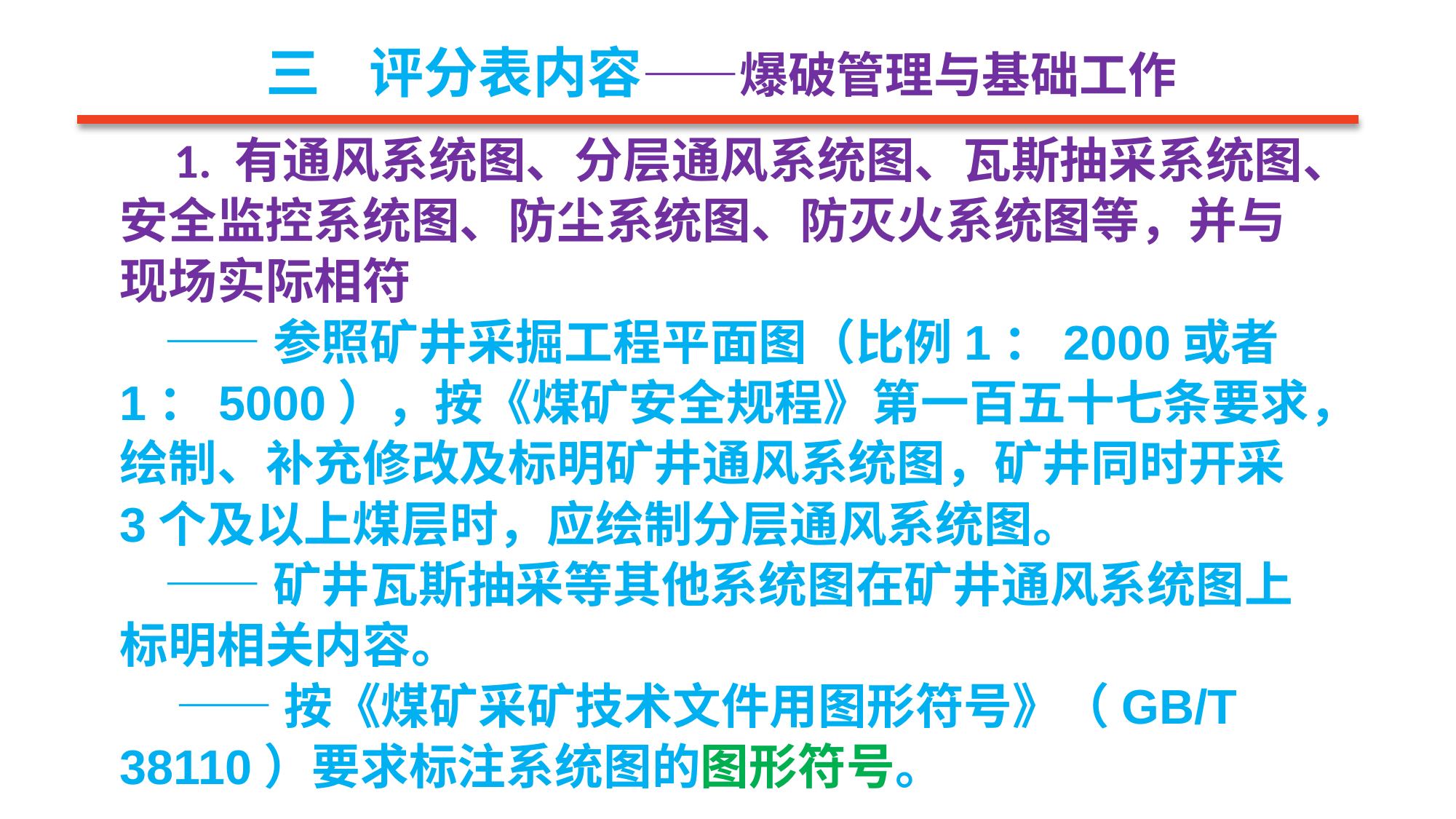

三    评分表内容——爆破管理与基础工作
     1. 有通风系统图、分层通风系统图、瓦斯抽采系统图、安全监控系统图、防尘系统图、防灭火系统图等，并与现场实际相符
    ——参照矿井采掘工程平面图（比例1：2000或者1：5000），按《煤矿安全规程》第一百五十七条要求，绘制、补充修改及标明矿井通风系统图，矿井同时开采3个及以上煤层时，应绘制分层通风系统图。
    ——矿井瓦斯抽采等其他系统图在矿井通风系统图上标明相关内容。
     ——按《煤矿采矿技术文件用图形符号》（GB/T 38110）要求标注系统图的图形符号。